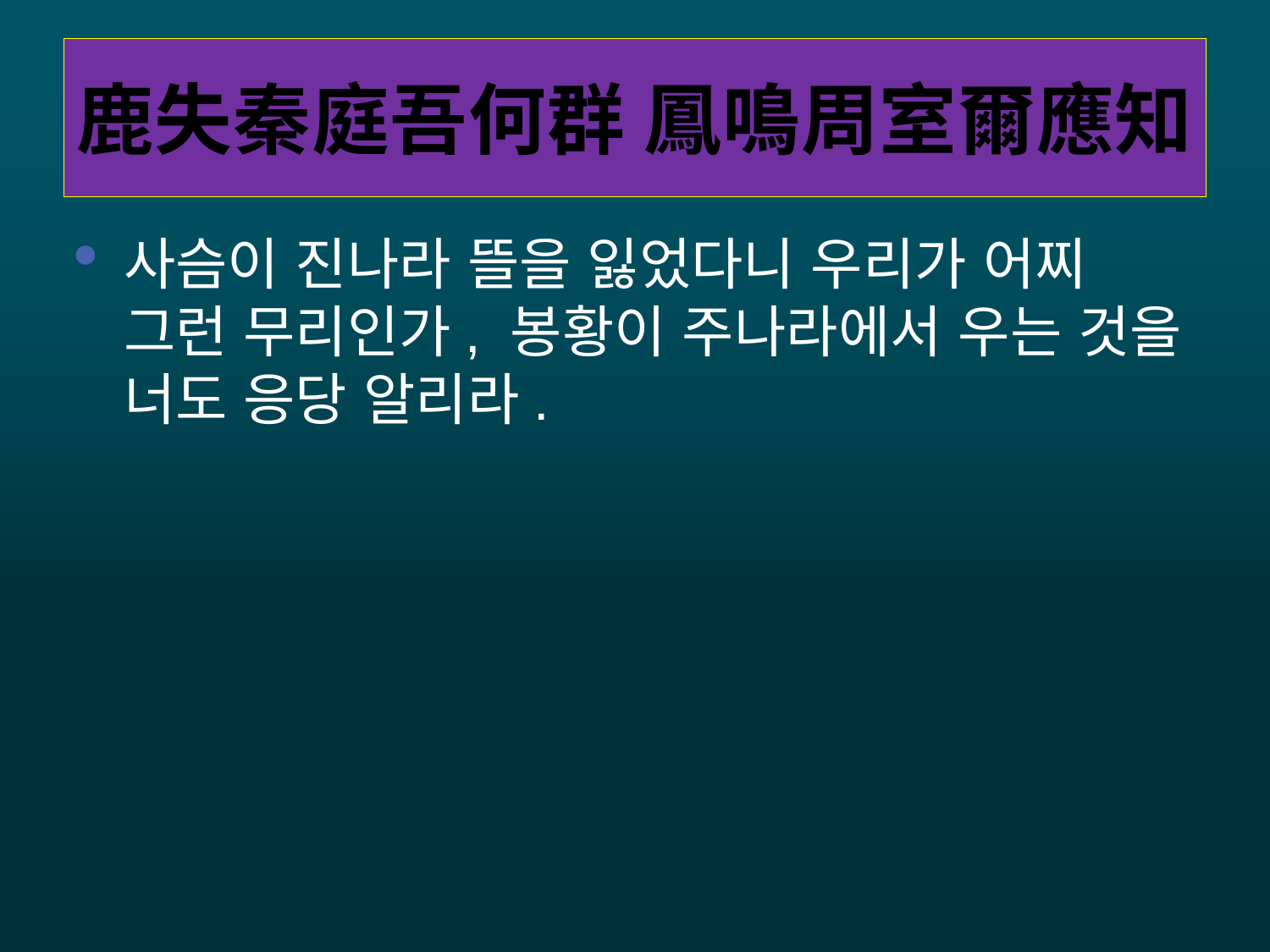

# 鹿失秦庭吾何群 鳳鳴周室爾應知
사슴이 진나라 뜰을 잃었다니 우리가 어찌 그런 무리인가, 봉황이 주나라에서 우는 것을 너도 응당 알리라.